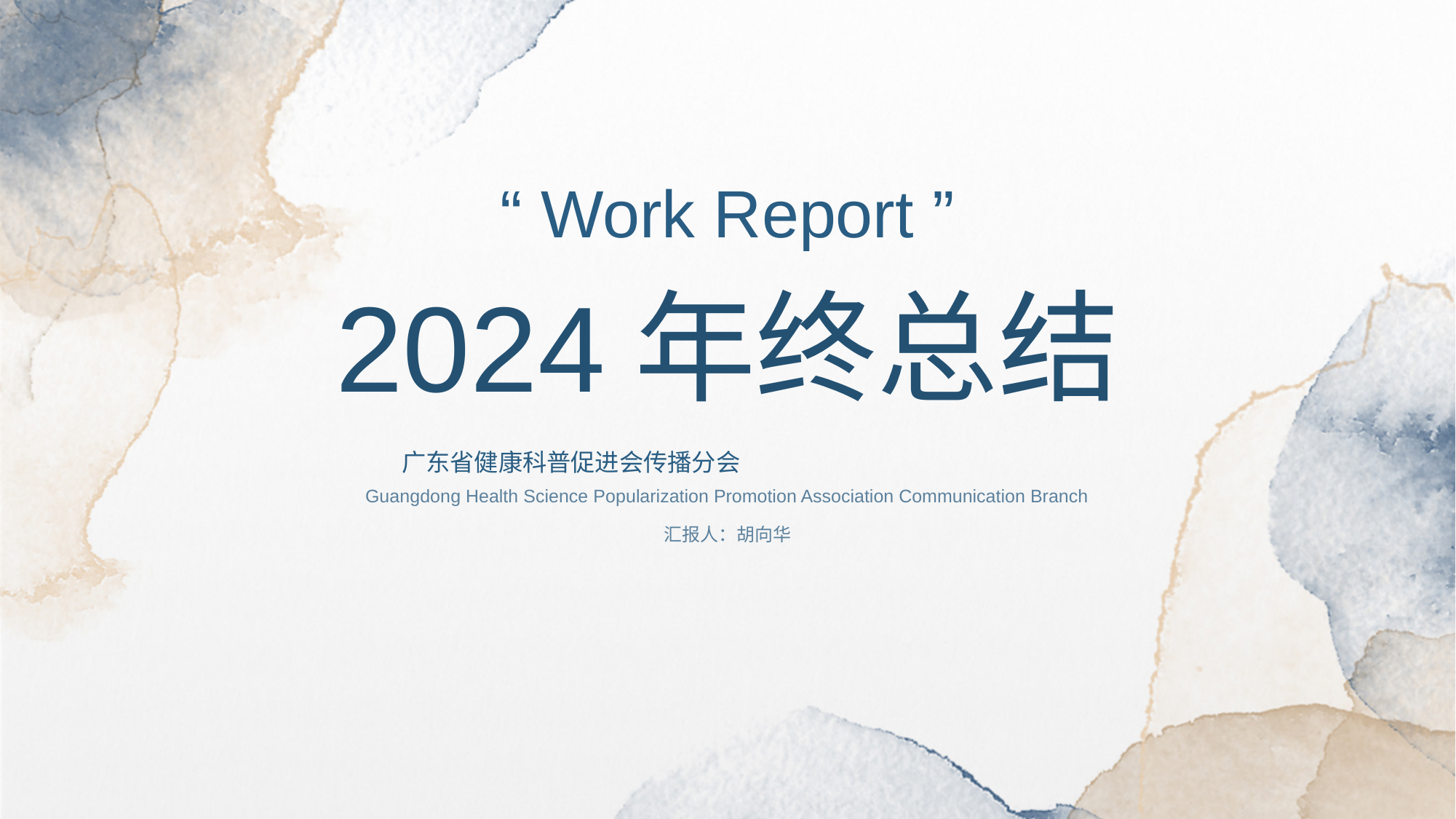

“ Work Report ”
2024年终总结
广东省健康科普促进会传播分会
Guangdong Health Science Popularization Promotion Association Communication Branch
汇报人：胡向华